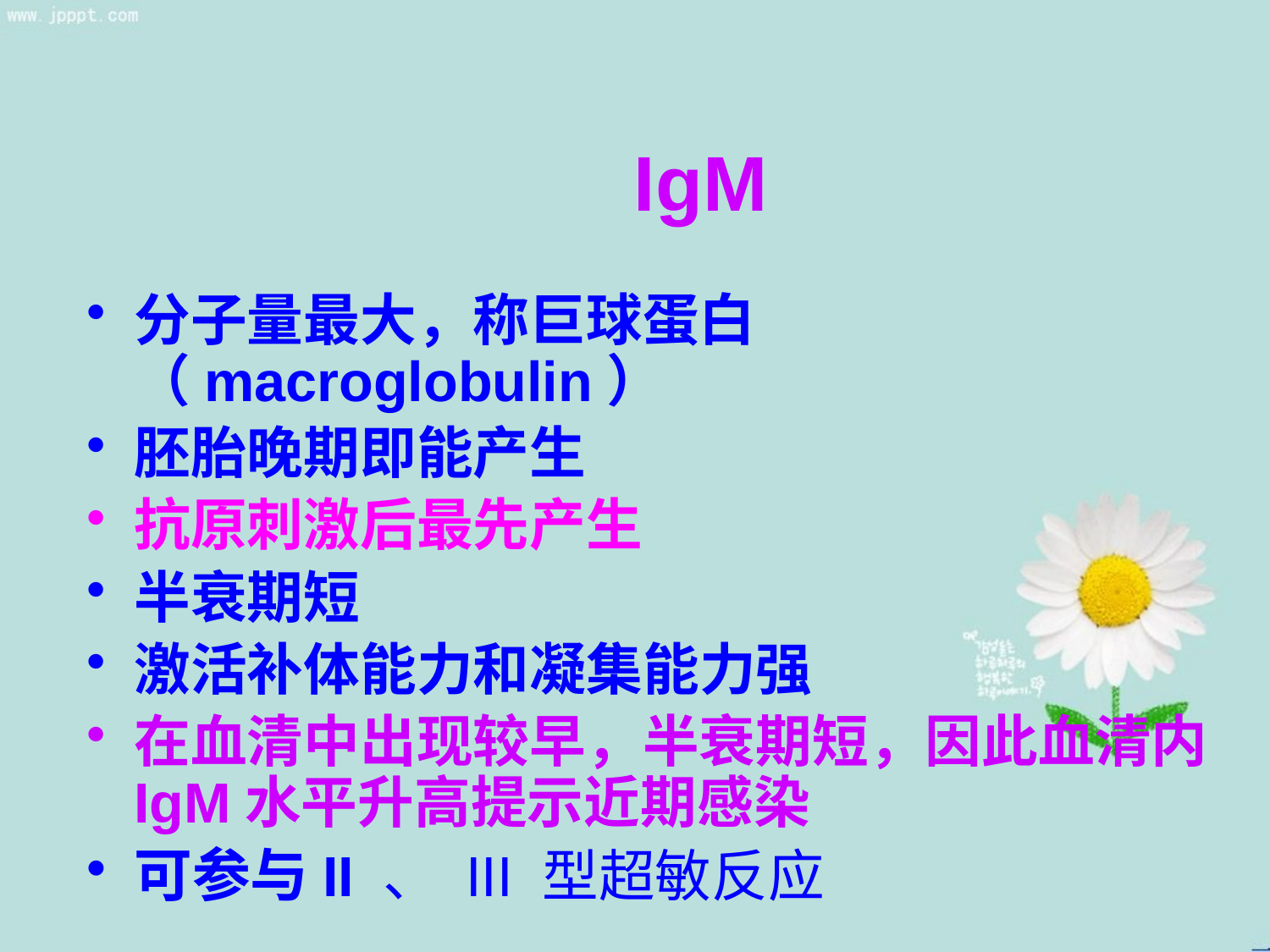

IgM
分子量最大，称巨球蛋白（macroglobulin）
胚胎晚期即能产生
抗原刺激后最先产生
半衰期短
激活补体能力和凝集能力强
在血清中出现较早，半衰期短，因此血清内IgM水平升高提示近期感染
可参与II 、 III 型超敏反应